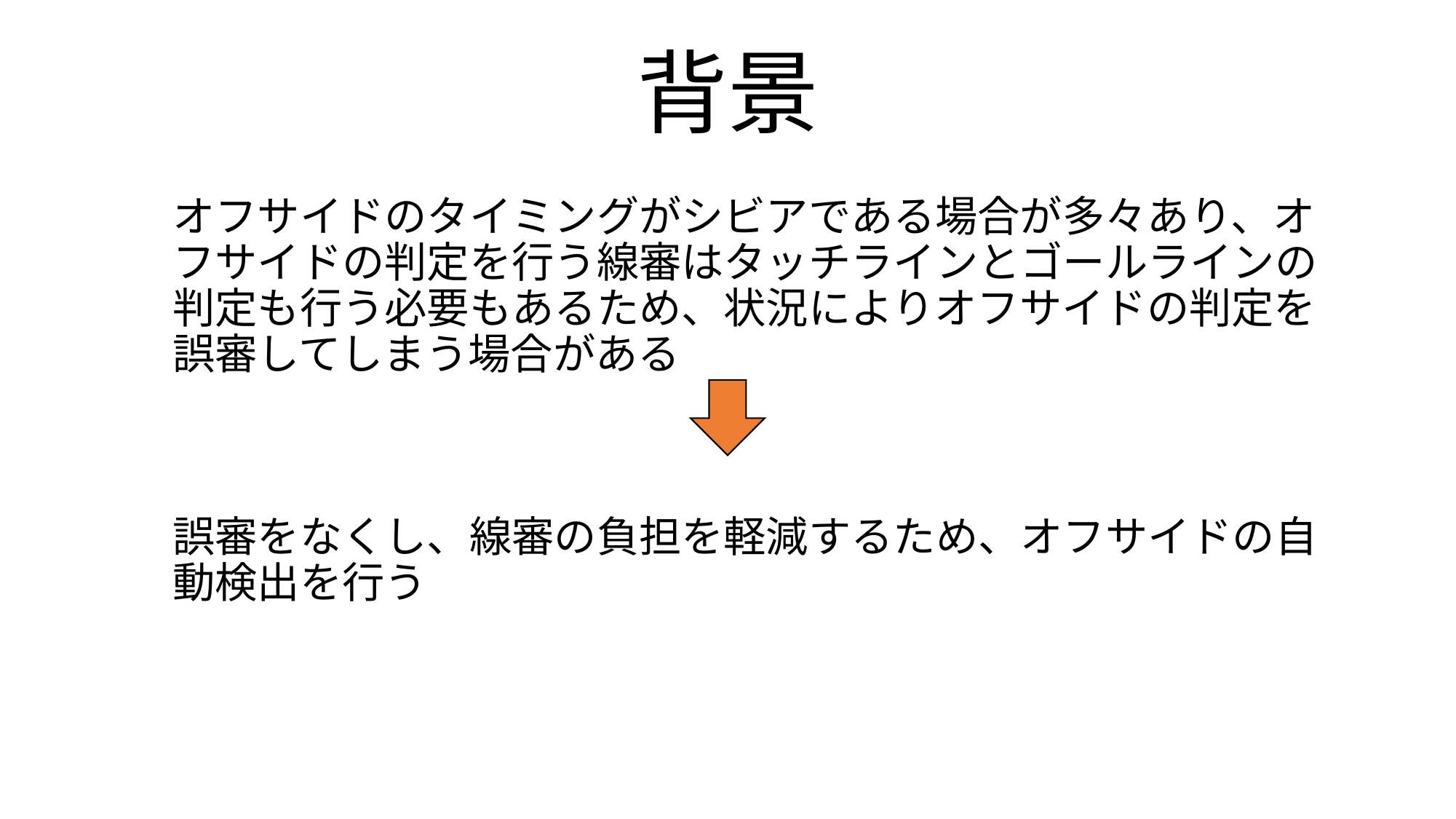

# 背景
オフサイドのタイミングがシビアである場合が多々あり、オフサイドの判定を行う線審はタッチラインとゴールラインの判定も行う必要もあるため、状況によりオフサイドの判定を誤審してしまう場合がある

誤審をなくし、線審の負担を軽減するため、オフサイドの自動検出を行う